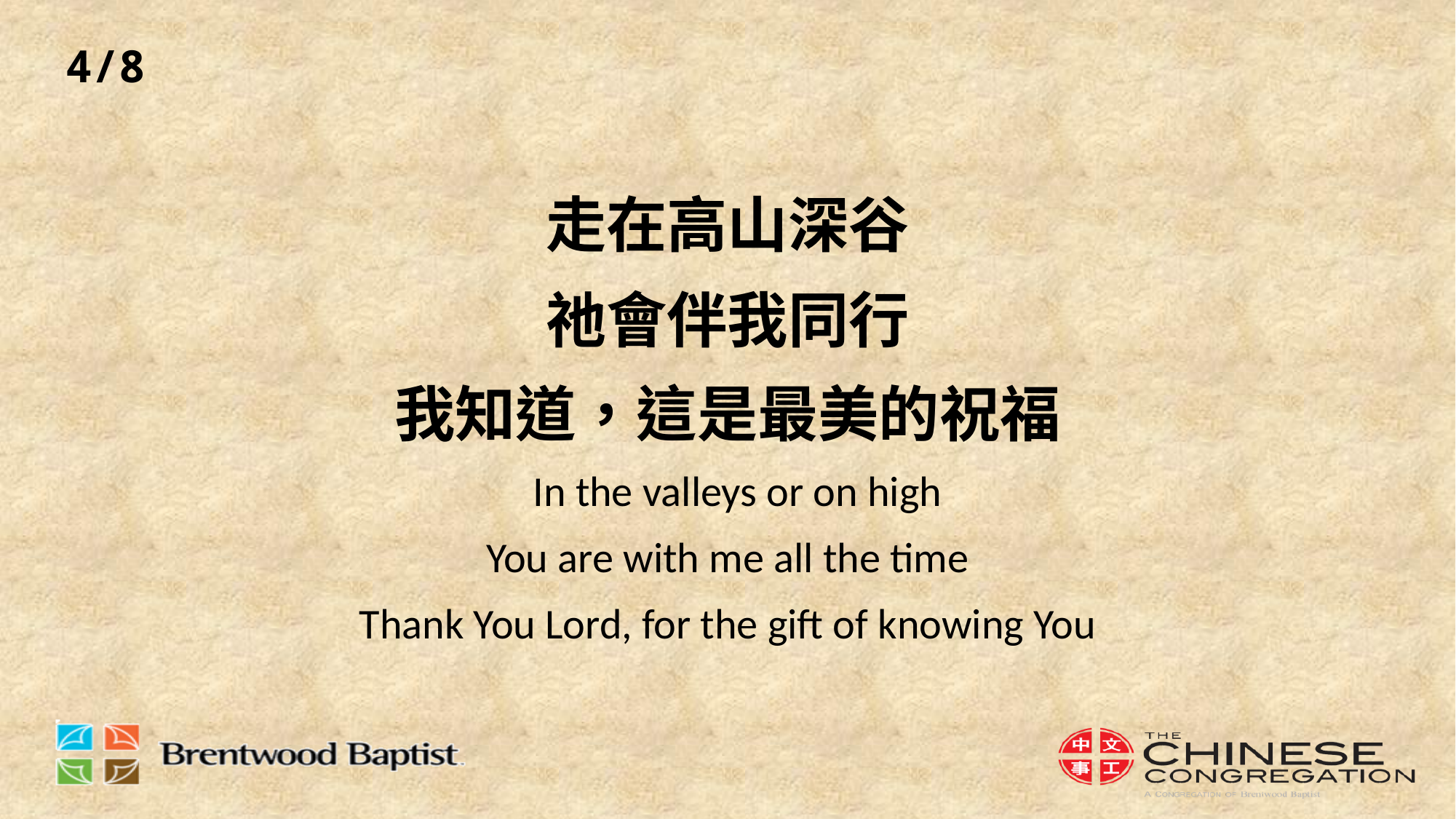

4/8
# 走在高山深谷 祂會伴我同行 我知道，這是最美的祝福 In the valleys or on high You are with me all the time Thank You Lord, for the gift of knowing You